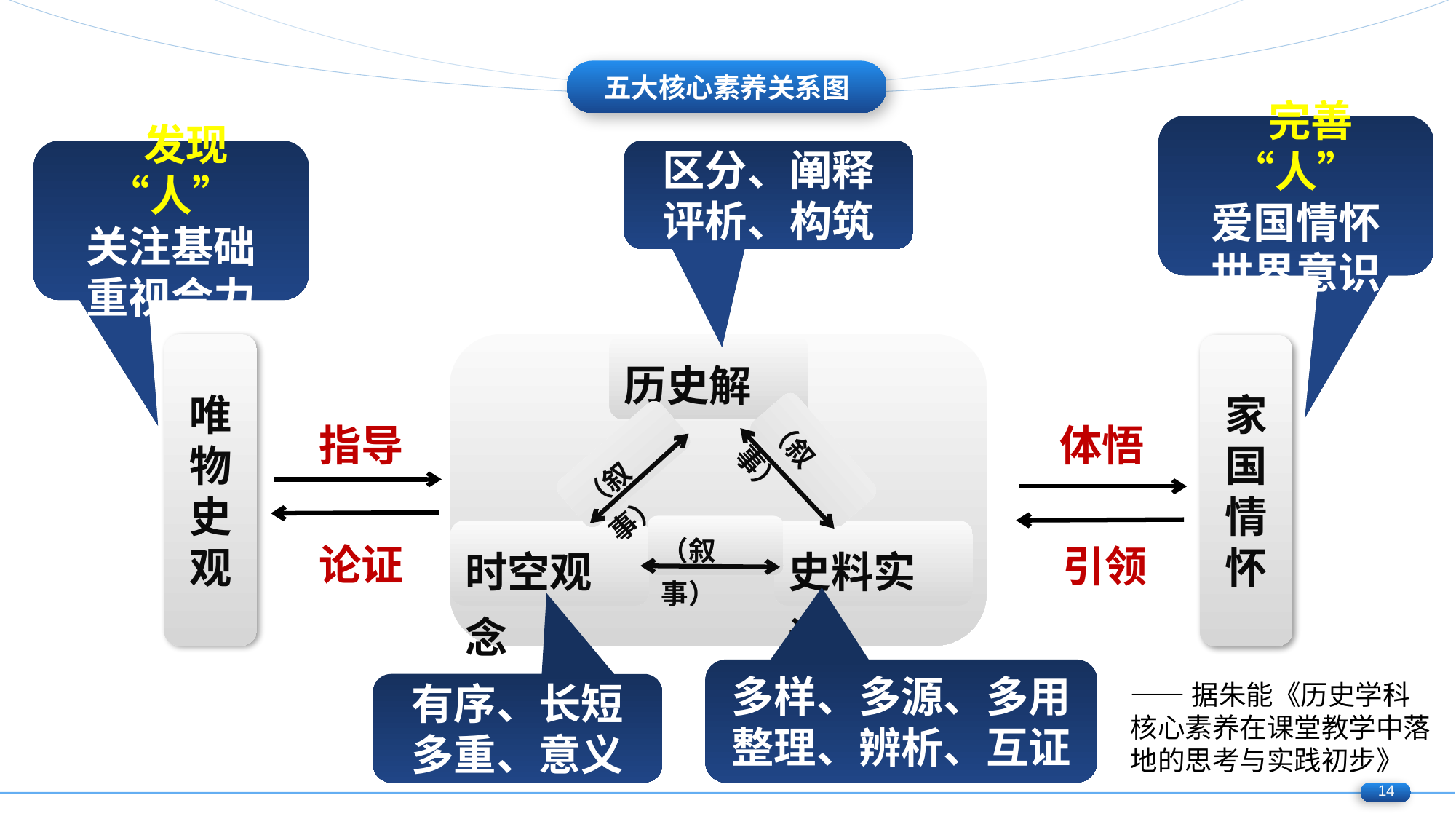

五大核心素养关系图

  完善“人”
爱国情怀
世界意识

  发现“人”
关注基础
重视合力

区分、阐释
评析、构筑

历史解释
（叙事）
（叙事）
（叙事）
时空观念
史料实证
唯物史观
家国情怀
指导
论证
体悟
引领

多样、多源、多用
整理、辨析、互证

——据朱能《历史学科核心素养在课堂教学中落地的思考与实践初步》
有序、长短
多重、意义